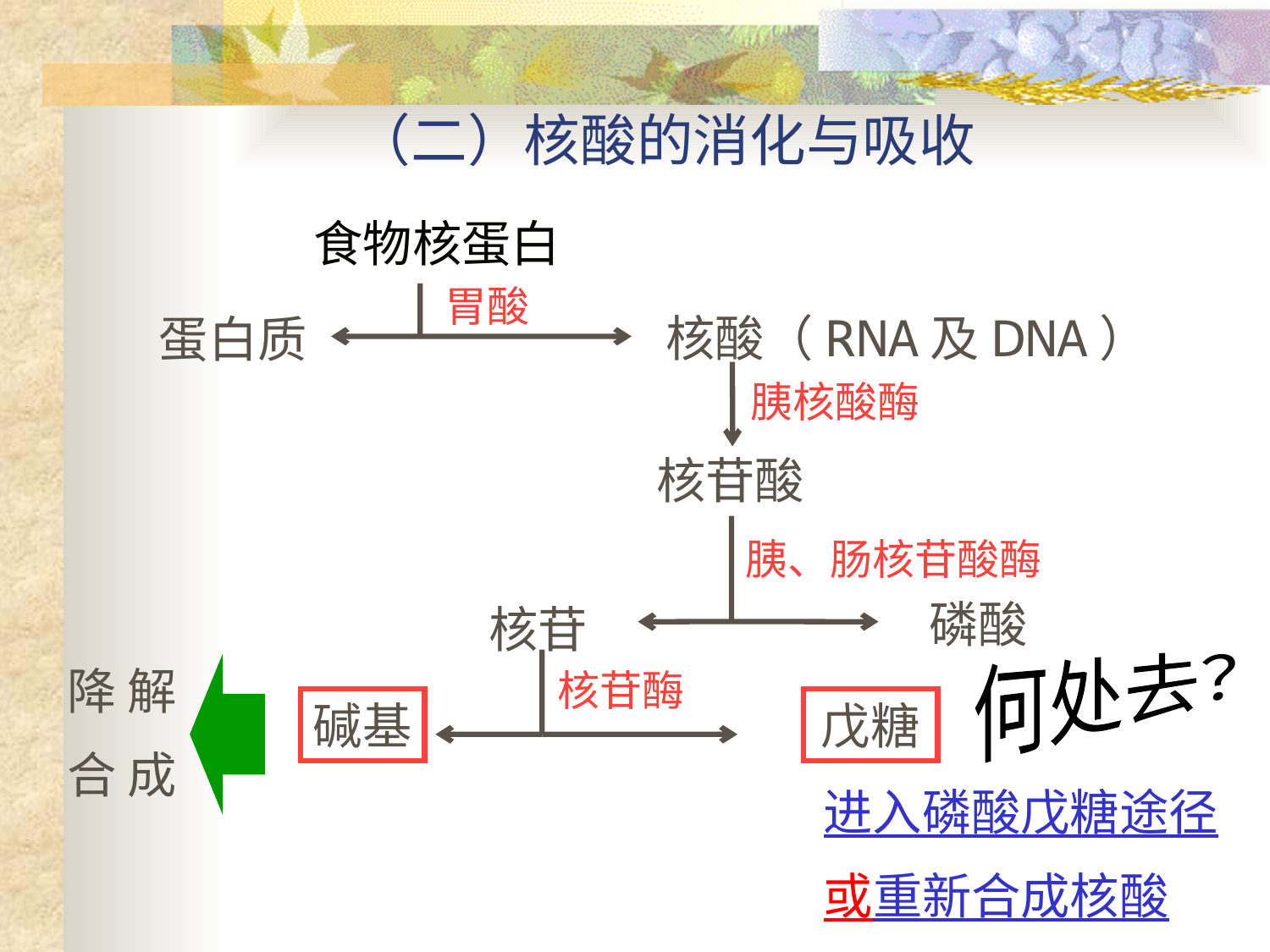

（二）核酸的消化与吸收
食物核蛋白
胃酸

核酸（RNA及DNA）
蛋白质

胰核酸酶
核苷酸

胰、肠核苷酸酶

磷酸
核苷
何处去？

核苷酶

碱基
戊糖

降 解
合 成
进入磷酸戊糖途径
或重新合成核酸